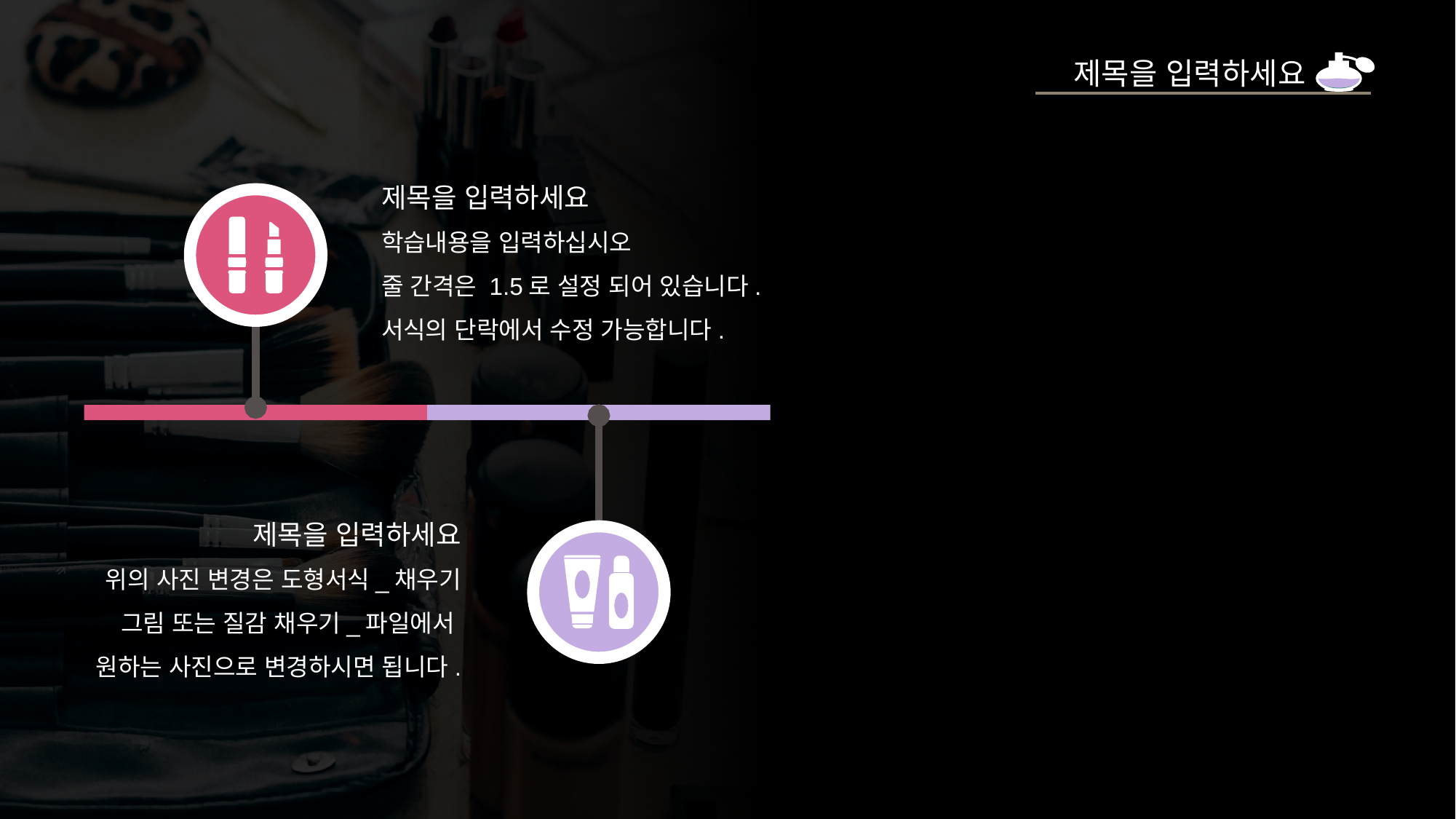

제목을 입력하세요

제목을 입력하세요
학습내용을 입력하십시오
줄 간격은 1.5로 설정 되어 있습니다.
서식의 단락에서 수정 가능합니다.

제목을 입력하세요
위의 사진 변경은 도형서식_채우기
그림 또는 질감 채우기_파일에서
원하는 사진으로 변경하시면 됩니다.